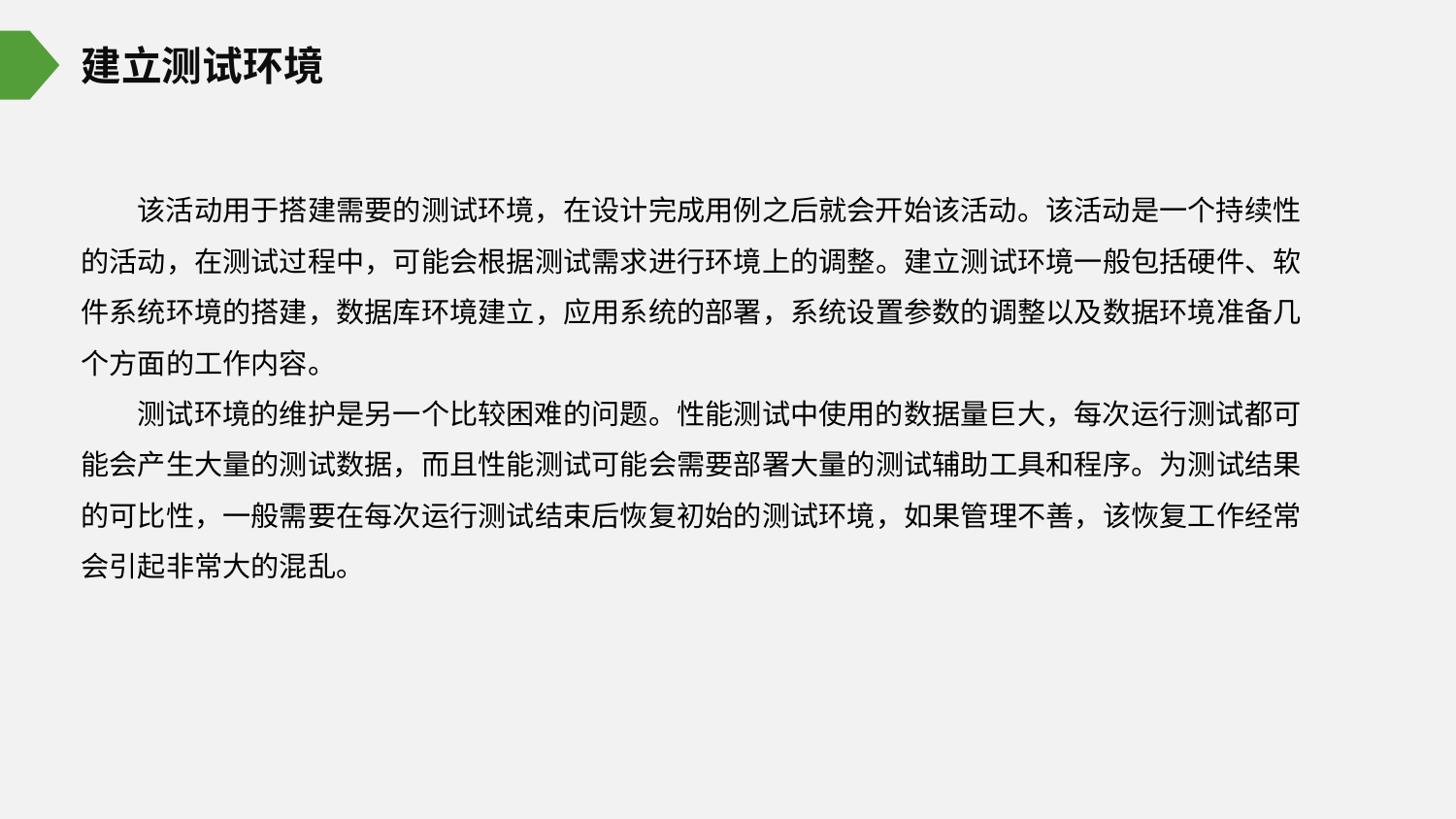

建立测试环境
该活动用于搭建需要的测试环境，在设计完成用例之后就会开始该活动。该活动是一个持续性的活动，在测试过程中，可能会根据测试需求进行环境上的调整。建立测试环境一般包括硬件、软件系统环境的搭建，数据库环境建立，应用系统的部署，系统设置参数的调整以及数据环境准备几个方面的工作内容。
测试环境的维护是另一个比较困难的问题。性能测试中使用的数据量巨大，每次运行测试都可能会产生大量的测试数据，而且性能测试可能会需要部署大量的测试辅助工具和程序。为测试结果的可比性，一般需要在每次运行测试结束后恢复初始的测试环境，如果管理不善，该恢复工作经常会引起非常大的混乱。